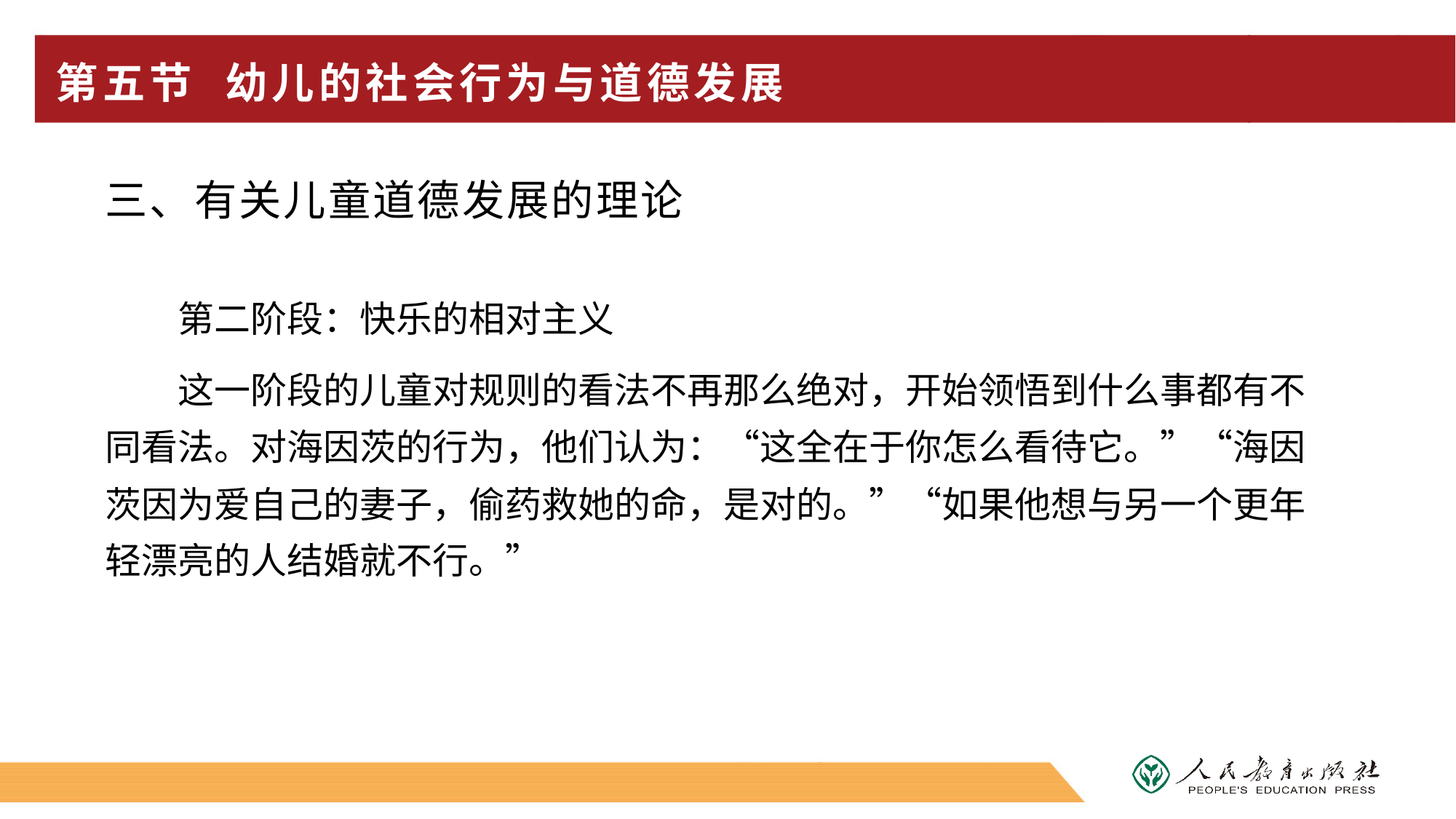

# 第五节  幼儿的社会行为与道德发展
三、有关儿童道德发展的理论
第二阶段：快乐的相对主义
这一阶段的儿童对规则的看法不再那么绝对，开始领悟到什么事都有不同看法。对海因茨的行为，他们认为：“这全在于你怎么看待它。”“海因茨因为爱自己的妻子，偷药救她的命，是对的。”“如果他想与另一个更年轻漂亮的人结婚就不行。”